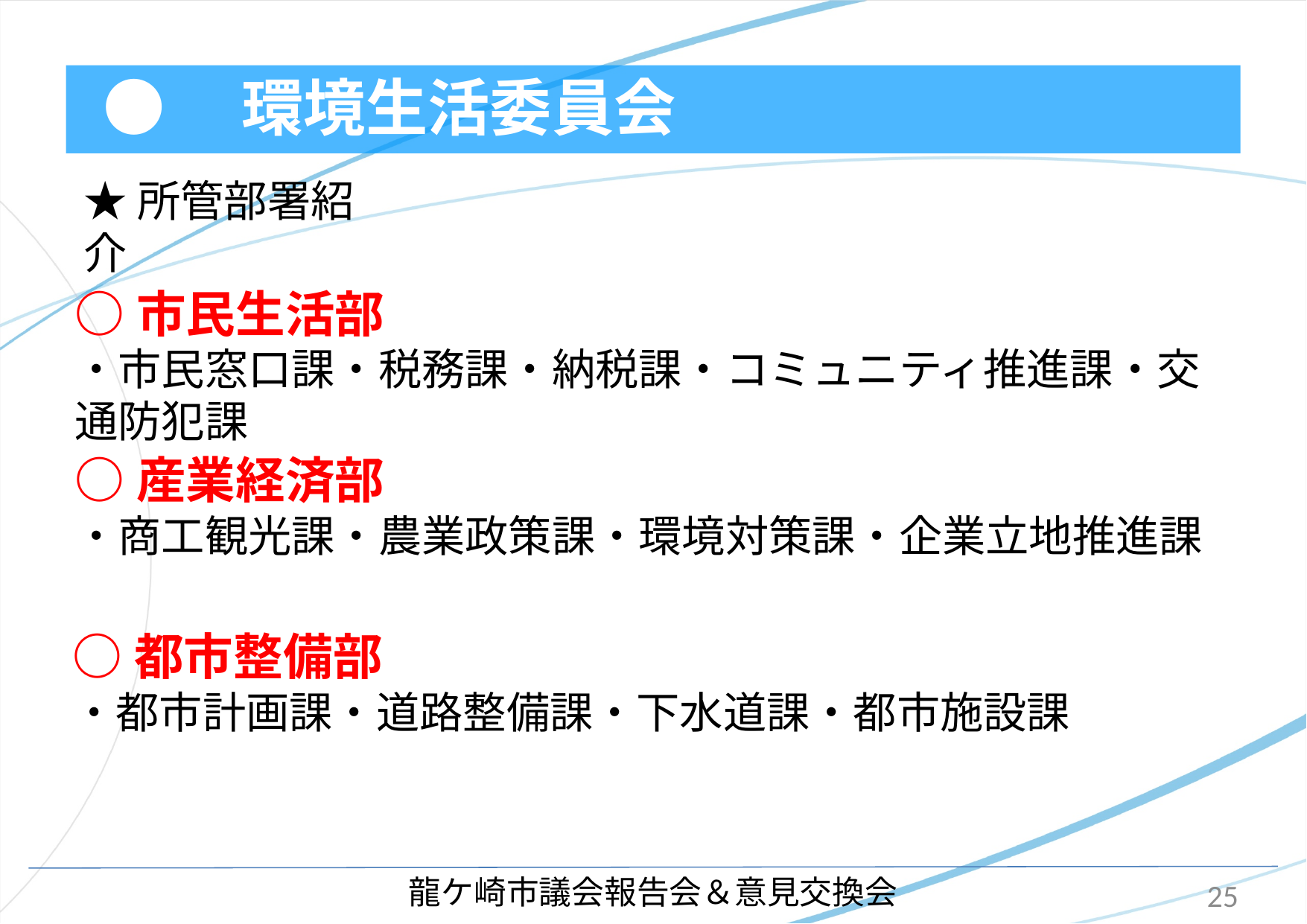

# ●　環境生活委員会
★所管部署紹介
○市民生活部
・市民窓口課・税務課・納税課・コミュニティ推進課・交通防犯課
○産業経済部
・商工観光課・農業政策課・環境対策課・企業立地推進課
○都市整備部
・都市計画課・道路整備課・下水道課・都市施設課
龍ケ崎市議会報告会＆意見交換会
25